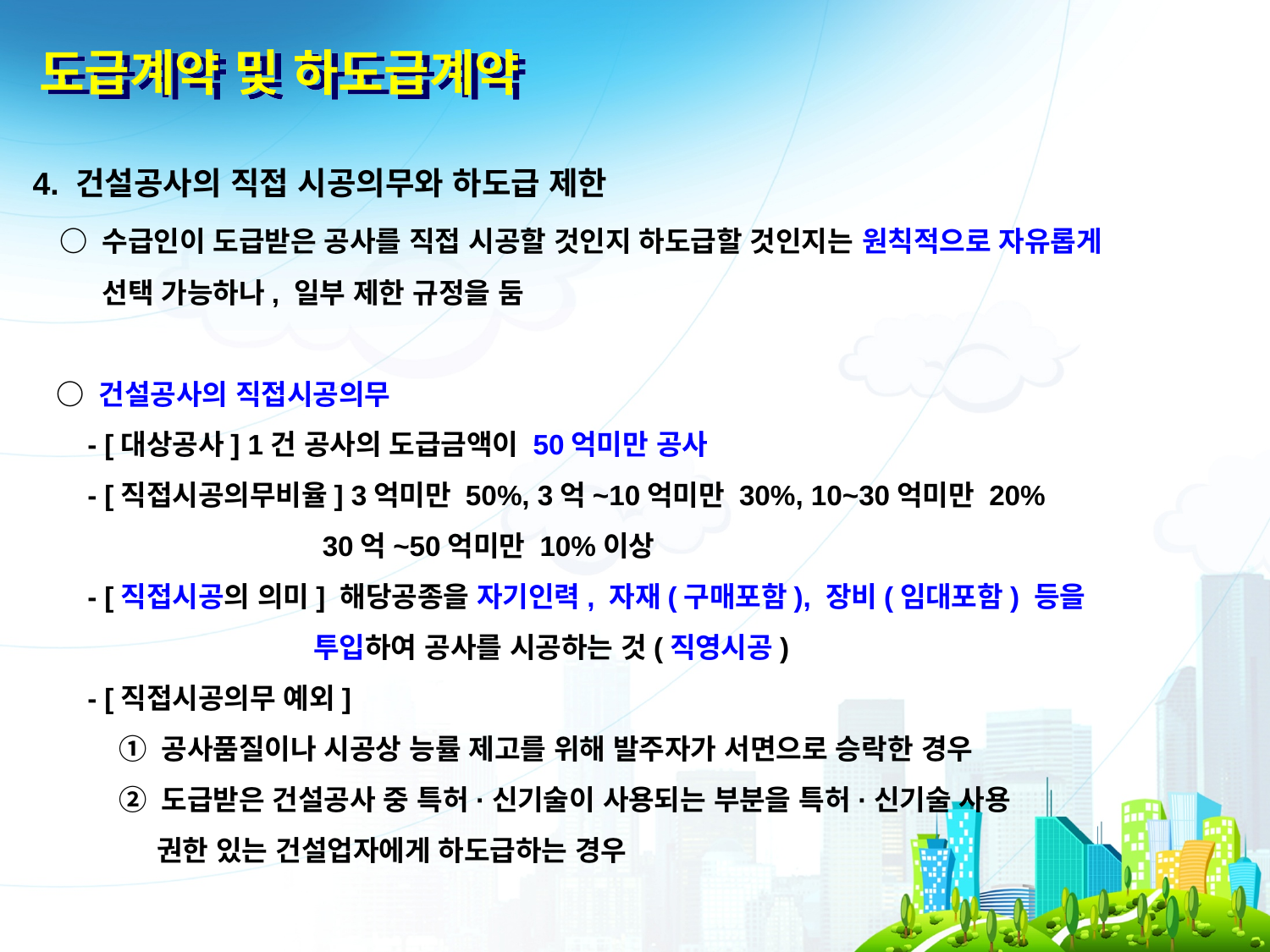

도급계약 및 하도급계약
4. 건설공사의 직접 시공의무와 하도급 제한
   ○ 수급인이 도급받은 공사를 직접 시공할 것인지 하도급할 것인지는 원칙적으로 자유롭게
        선택 가능하나, 일부 제한 규정을 둠

   ○ 건설공사의 직접시공의무
       - [대상공사] 1건 공사의 도급금액이 50억미만 공사
       - [직접시공의무비율] 3억미만 50%, 3억~10억미만 30%, 10~30억미만 20%
                                     30억~50억미만 10%이상
       - [직접시공의 의미] 해당공종을 자기인력, 자재(구매포함), 장비(임대포함) 등을
                                   투입하여 공사를 시공하는 것(직영시공)
       - [직접시공의무 예외]
           ① 공사품질이나 시공상 능률 제고를 위해 발주자가 서면으로 승락한 경우
           ② 도급받은 건설공사 중 특허·신기술이 사용되는 부분을 특허·신기술 사용
               권한 있는 건설업자에게 하도급하는 경우